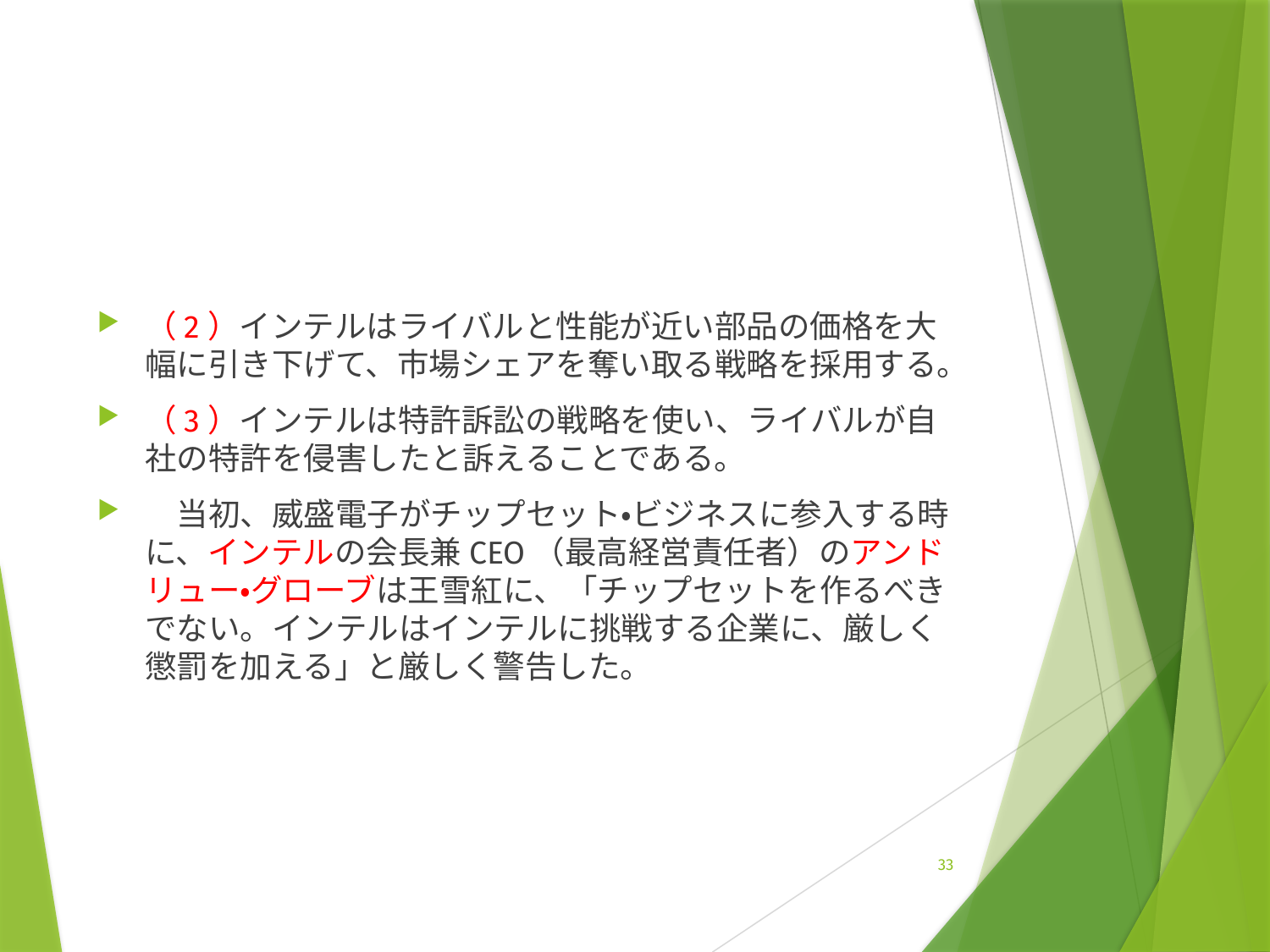

#
（2）インテルはライバルと性能が近い部品の価格を大幅に引き下げて、市場シェアを奪い取る戦略を採用する。
（3）インテルは特許訴訟の戦略を使い、ライバルが自社の特許を侵害したと訴えることである。
　当初、威盛電子がチップセット・ビジネスに参入する時に、インテルの会長兼CEO（最高経営責任者）のアンドリュー・グローブは王雪紅に、「チップセットを作るべきでない。インテルはインテルに挑戦する企業に、厳しく懲罰を加える」と厳しく警告した。

33